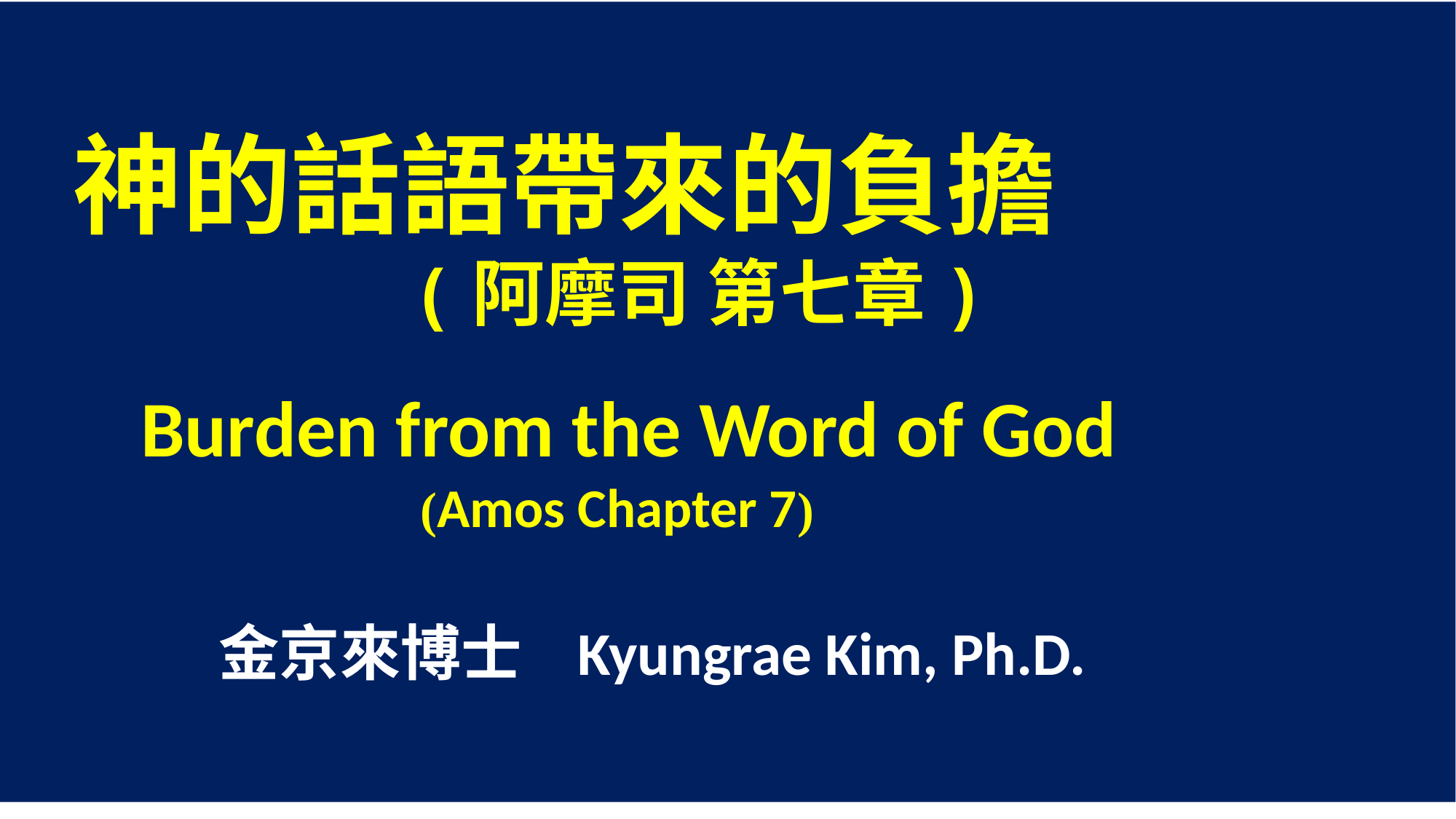

神的話語帶來的負擔
           (阿摩司 第七章)

       Burden from the Word of God
                              (Amos Chapter 7)

              金京來博士   Kyungrae Kim, Ph.D.